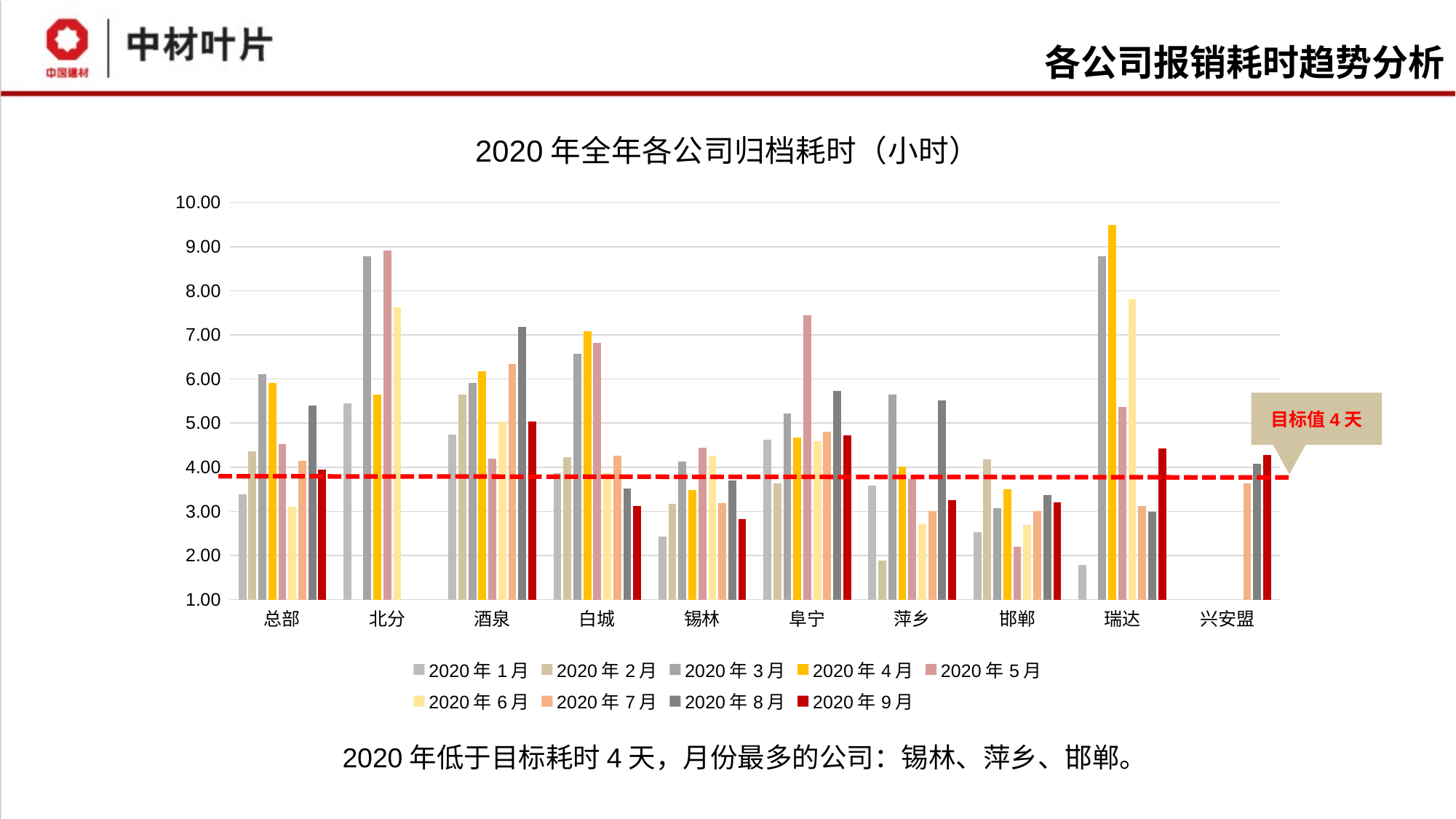

# 各公司报销耗时趋势分析

### Chart: 2020年全年各公司归档耗时（小时）

| Category | 2020年1月 | 2020年2月 | 2020年3月 | 2020年4月 | 2020年5月 | 2020年6月 | 2020年7月 | 2020年8月 | 2020年9月 |
|---|---|---|---|---|---|---|---|---|---|
| 总部 | 3.39194494217129 | 4.36691836148727 | 6.11346659885993 | 5.91202231432265 | 4.52579300112674 | 3.09778136152267 | 4.15293659942697 | 5.40661205525257 | 3.94568335001872 |
| 北分 | 5.45746624230985 | 0.0 | 8.77784722219804 | 5.65412037037459 | 8.91152970679167 | 7.62575424382521 | 0.0 | 0.0 | 0.0 |
| 酒泉 | 4.73458896719682 | 5.6464832559981 | 5.92032346075766 | 6.18043582092254 | 4.19160804838359 | 5.04120354215988 | 6.34130957824949 | 7.1763025495385 | 5.02963478147015 |
| 白城 | 3.86931568457316 | 4.22968509780782 | 6.56492283949532 | 7.0864673365237 | 6.81564274785353 | 3.86791205052524 | 4.26370445411047 | 3.52114012112532 | 3.1199371457359 |
| 锡林 | 2.42563389811228 | 3.16778649072055 | 4.12318809712561 | 3.48142053810725 | 4.44937076812892 | 4.24234479831804 | 3.18027197147166 | 3.69872845768241 | 2.8181632258997 |
| 阜宁 | 4.61617065519399 | 3.63989865846301 | 5.22003371763247 | 4.67264564326971 | 7.43993981294173 | 4.58544814860318 | 4.80998719706475 | 5.73762409772904 | 4.7198284299933 |
| 萍乡 | 3.58273320493747 | 1.87784432876106 | 5.64837312088555 | 4.01440234187215 | 3.72723184010575 | 2.71745534800561 | 3.00071820012885 | 5.5090229944366 | 3.25453490356059 |
| 邯郸 | 2.52735740714738 | 4.17244555999853 | 3.07919097222806 | 3.50817838687751 | 2.19574512480743 | 2.69578991735356 | 3.0116403818973 | 3.37650350510095 | 3.19828339843205 |
| 瑞达 | 1.77758382165011 | 0.0 | 8.7786342591935 | 9.49303819445049 | 5.36610821759197 | 7.81590795688395 | 3.11341847418456 | 2.99693962191244 | 4.41788150275535 |
| 兴安盟 | None | None | None | None | None | None | 3.63284496102451 | 4.08064476757308 | 4.28560616410684 |
目标值4天
2020年低于目标耗时4天，月份最多的公司：锡林、萍乡、邯郸。